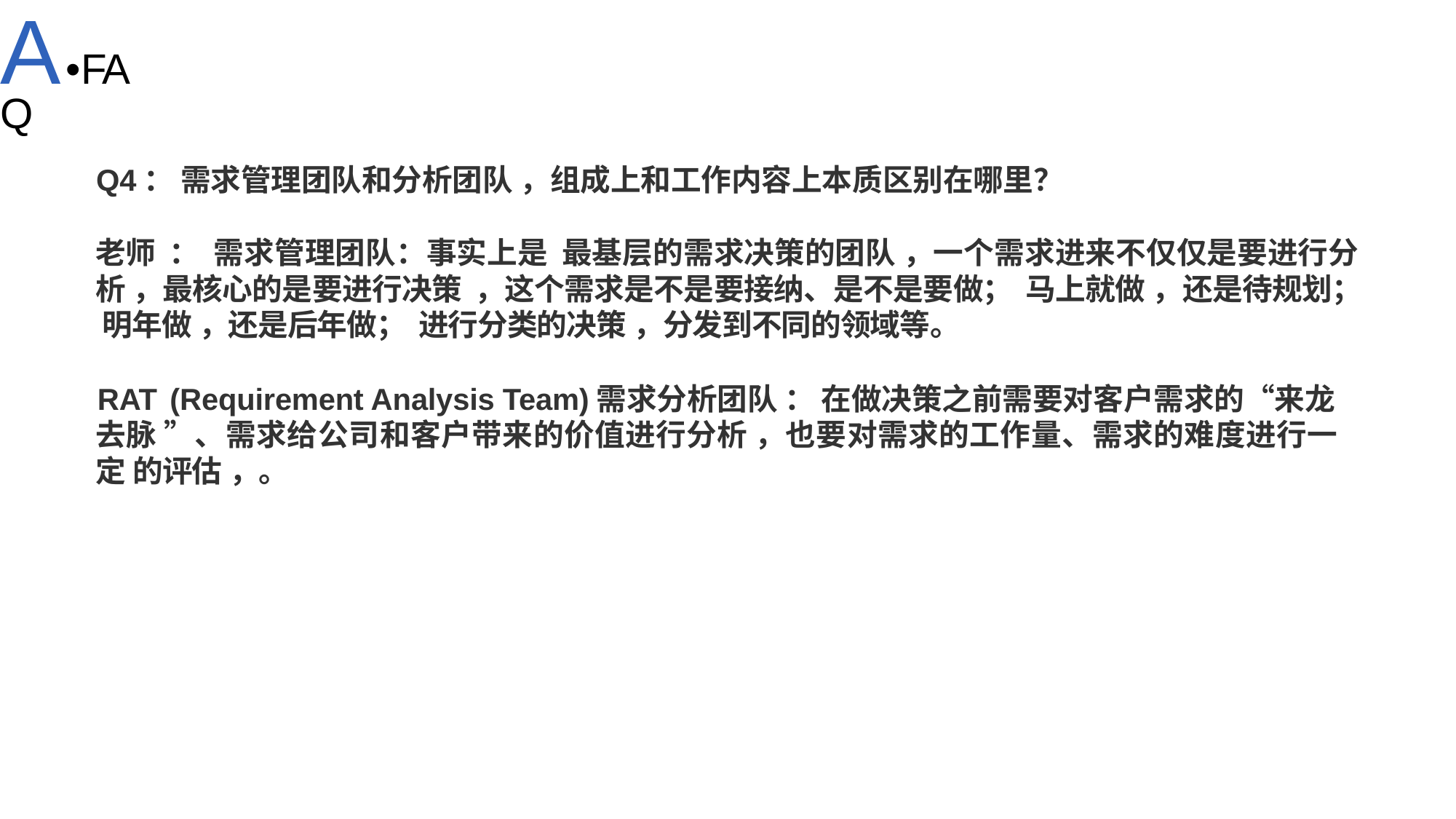

A•FAQ

Q4： 需求管理团队和分析团队 ，组成上和工作内容上本质区别在哪里？

老师 ： 需求管理团队：事实上是 最基层的需求决策的团队 ，一个需求进来不仅仅是要进行分 析 ，最核心的是要进行决策  ，这个需求是不是要接纳、是不是要做； 马上就做 ，还是待规划； 明年做 ，还是后年做； 进行分类的决策 ，分发到不同的领域等。

RAT (Requirement Analysis Team)需求分析团队 ： 在做决策之前需要对客户需求的“来龙 去脉 ”、需求给公司和客户带来的价值进行分析 ，也要对需求的工作量、需求的难度进行一定 的评估 ，。